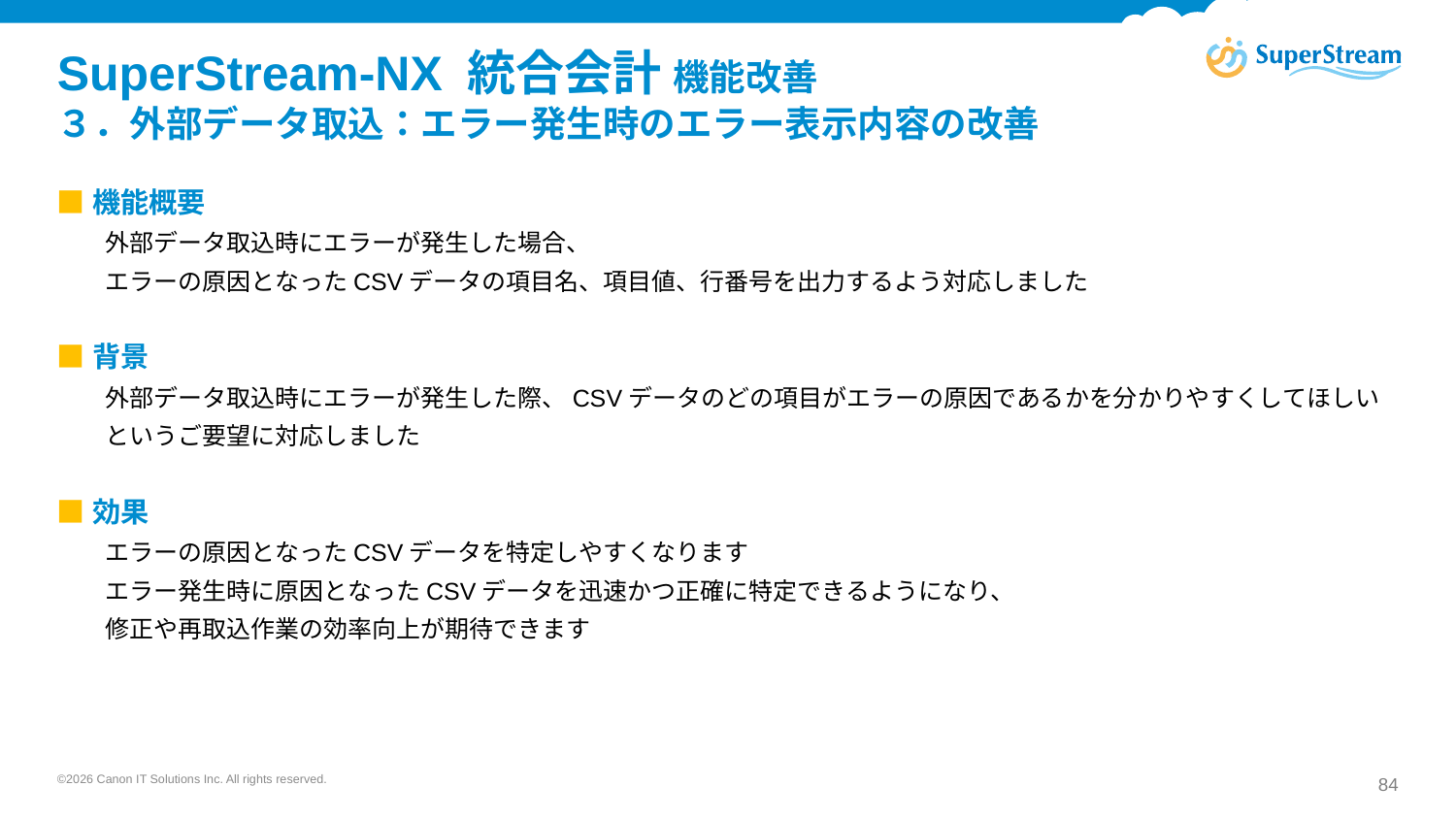

# SuperStream-NX 統合会計 機能改善 ３．外部データ取込：エラー発生時のエラー表示内容の改善
■機能概要
　　外部データ取込時にエラーが発生した場合、
　　エラーの原因となったCSVデータの項目名、項目値、行番号を出力するよう対応しました
■背景
　　外部データ取込時にエラーが発生した際、CSVデータのどの項目がエラーの原因であるかを分かりやすくしてほしい
　　というご要望に対応しました
■効果
　　エラーの原因となったCSVデータを特定しやすくなります
　　エラー発生時に原因となったCSVデータを迅速かつ正確に特定できるようになり、
　　修正や再取込作業の効率向上が期待できます
©2026 Canon IT Solutions Inc. All rights reserved.
84